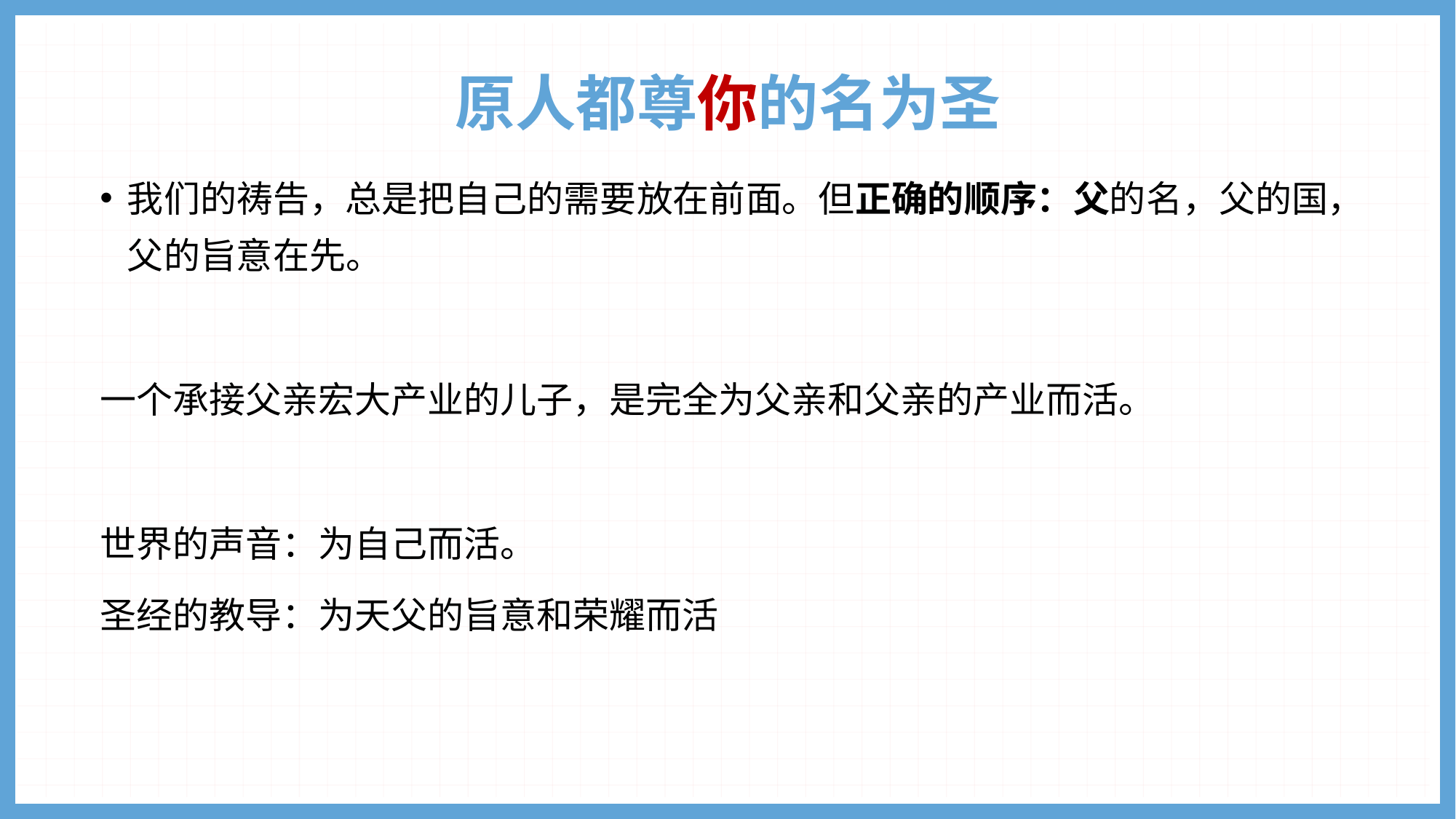

# 原人都尊你的名为圣
我们的祷告，总是把自己的需要放在前面。但正确的顺序：父的名，父的国，父的旨意在先。

一个承接父亲宏大产业的儿子，是完全为父亲和父亲的产业而活。

世界的声音：为自己而活。
圣经的教导：为天父的旨意和荣耀而活